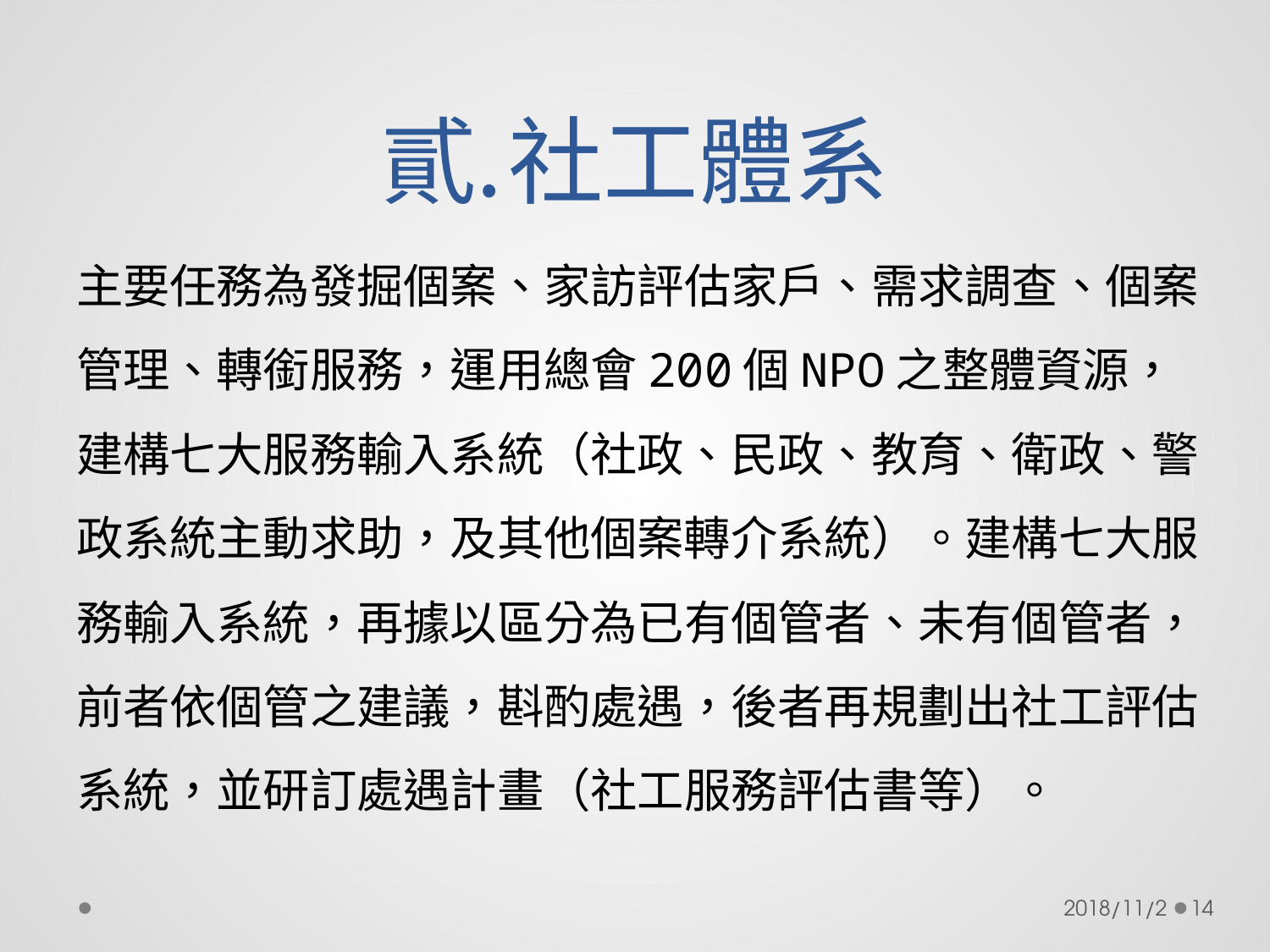

# 社工體系
主要任務為發掘個案、家訪評估家戶、需求調查、個案管理、轉銜服務，運用總會200個NPO之整體資源，建構七大服務輸入系統（社政、民政、教育、衛政、警政系統主動求助，及其他個案轉介系統）。建構七大服務輸入系統，再據以區分為已有個管者、未有個管者，前者依個管之建議，斟酌處遇，後者再規劃出社工評估系統，並研訂處遇計畫（社工服務評估書等）。
2018/11/2
14